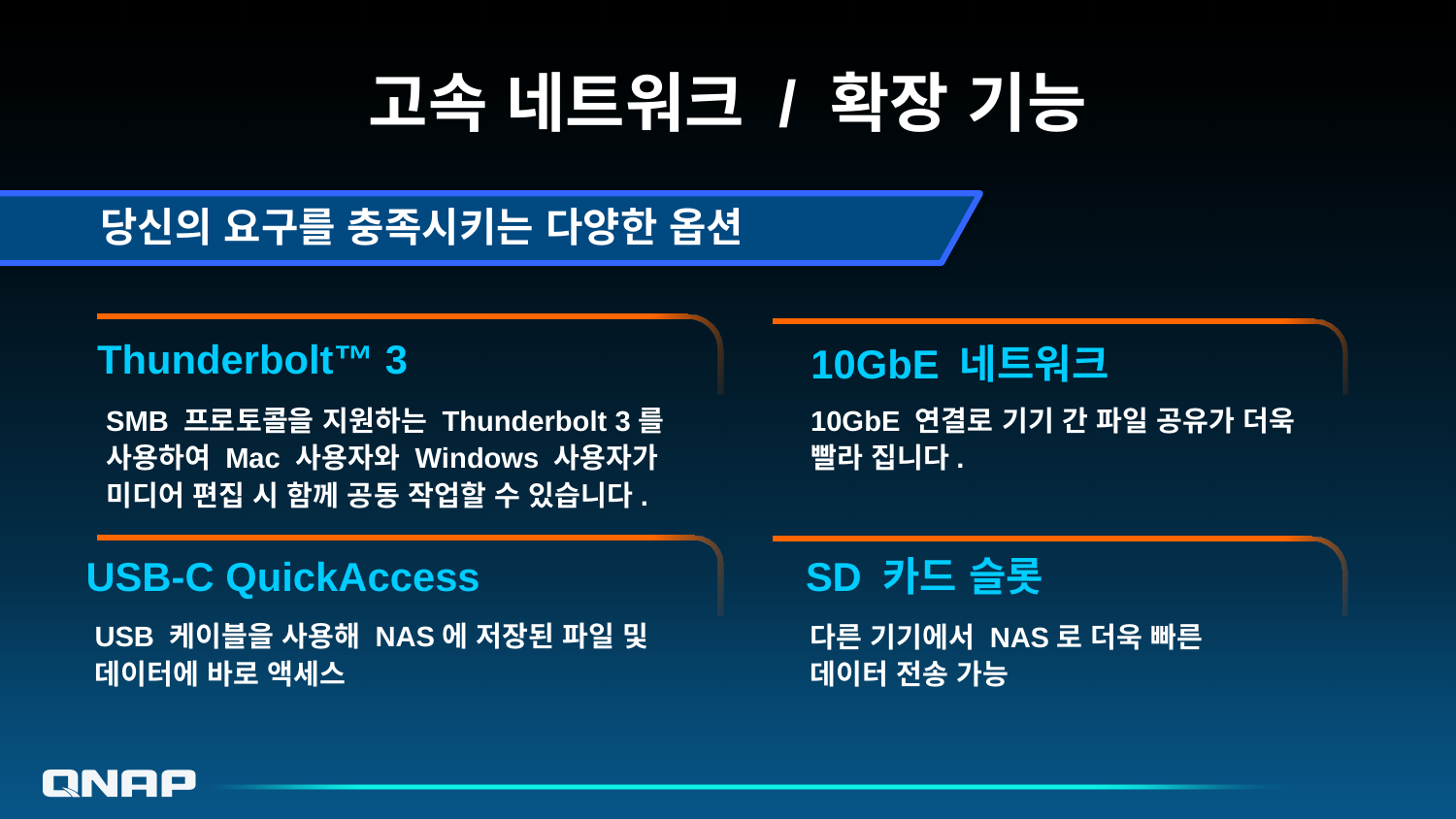

# 고속 네트워크 / 확장 기능

당신의 요구를 충족시키는 다양한 옵션

10GbE 네트워크
10GbE 연결로 기기 간 파일 공유가 더욱 빨라 집니다.
Thunderbolt™ 3
SMB 프로토콜을 지원하는 Thunderbolt 3를 사용하여 Mac 사용자와 Windows 사용자가 미디어 편집 시 함께 공동 작업할 수 있습니다.

USB-C QuickAccess
SD 카드 슬롯
USB 케이블을 사용해 NAS에 저장된 파일 및 데이터에 바로 액세스
다른 기기에서 NAS로 더욱 빠른 데이터 전송 가능